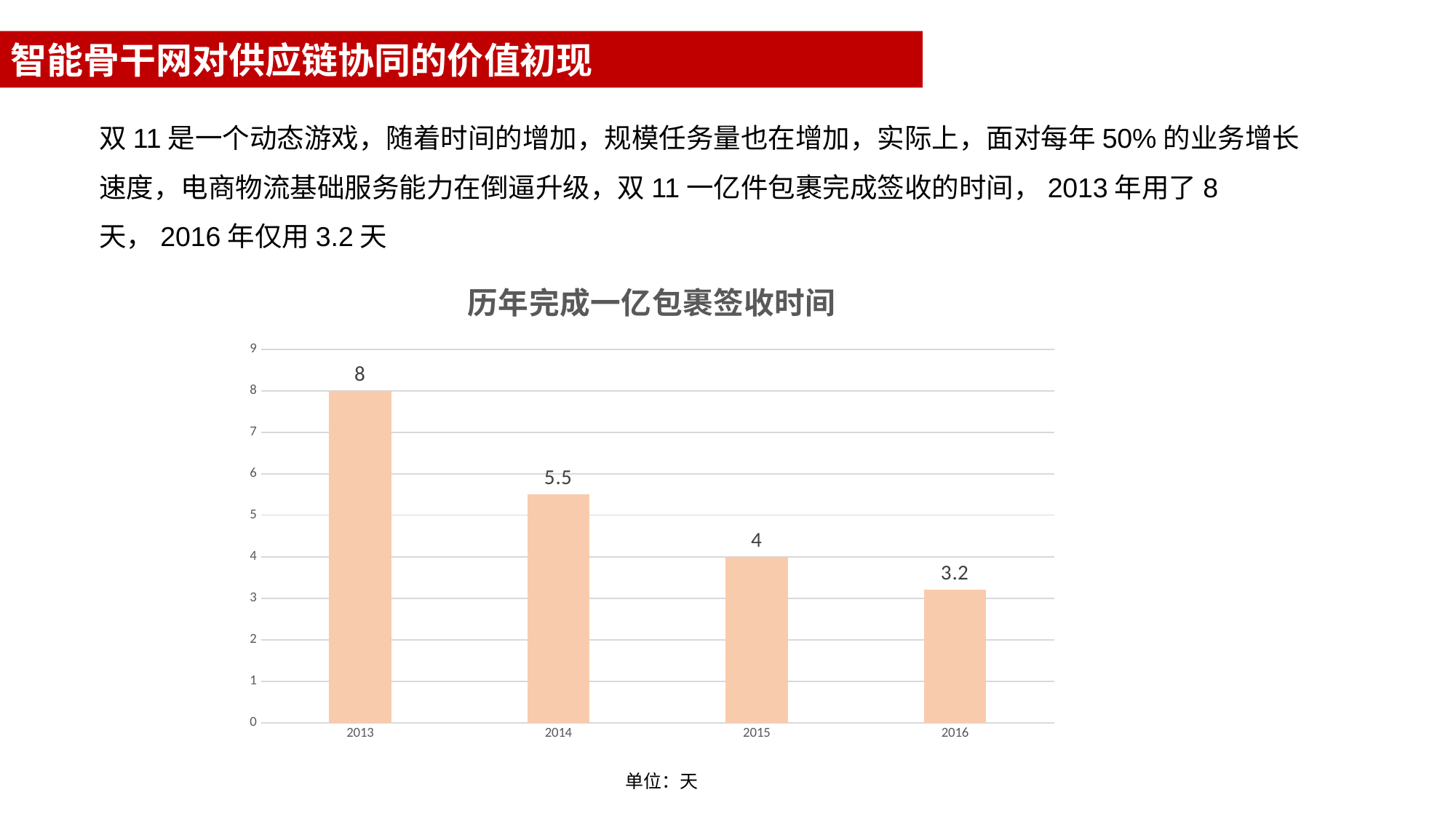

智能骨干网对供应链协同的价值初现
双11是一个动态游戏，随着时间的增加，规模任务量也在增加，实际上，面对每年50%的业务增长速度，电商物流基础服务能力在倒逼升级，双11一亿件包裹完成签收的时间，2013年用了8天，2016年仅用3.2天

### Chart: 历年完成一亿包裹签收时间

| Category |  |
|---|---|
| 2013 | 8.0 |
| 2014 | 5.5 |
| 2015 | 4.0 |
| 2016 | 3.2 |
单位：天